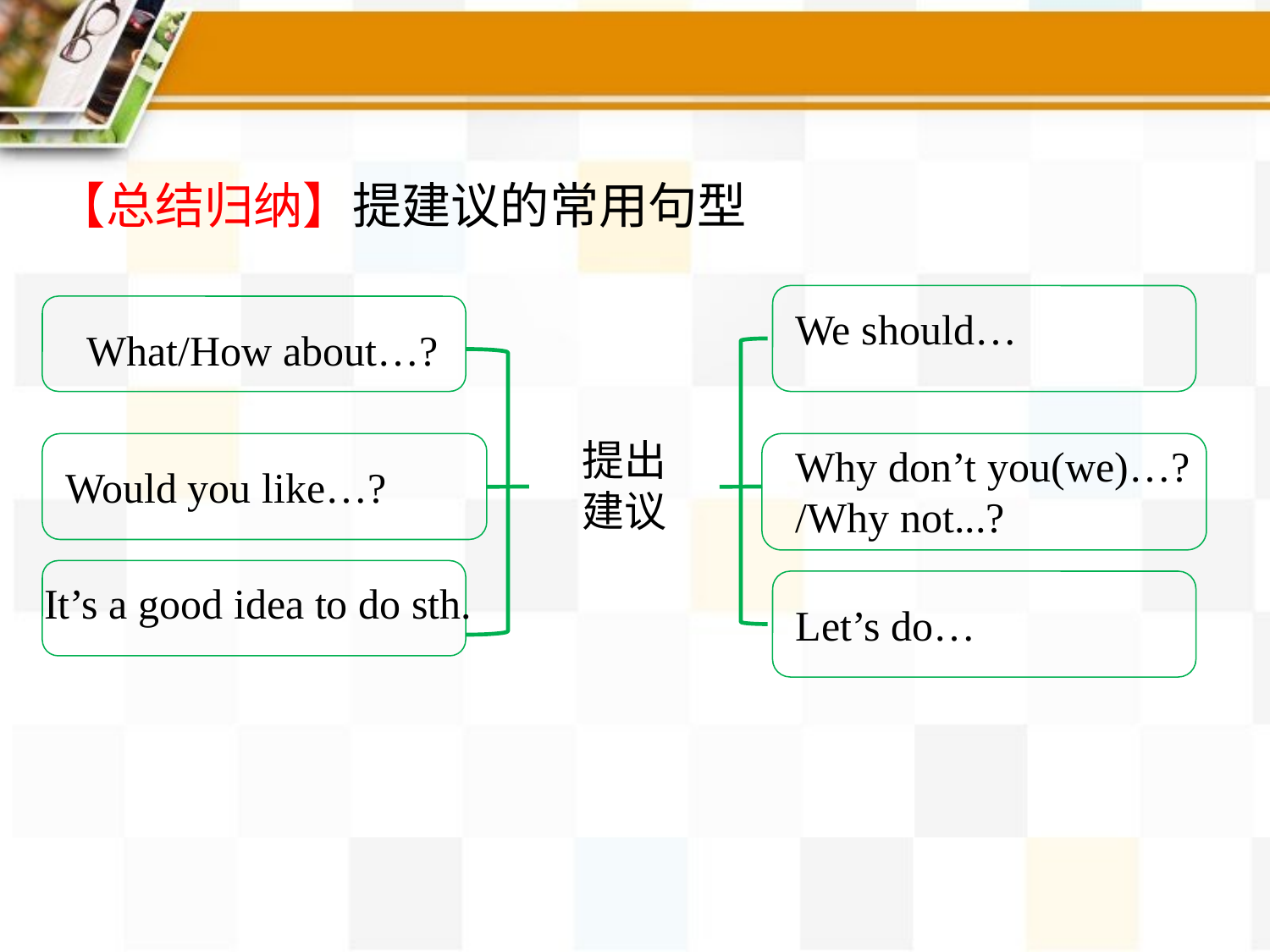

【总结归纳】提建议的常用句型

We should…

Why don’t you(we)…?
/Why not...?

Let’s do…

What/How about…?

Would you like…?

It’s a good idea to do sth.

提出
建议